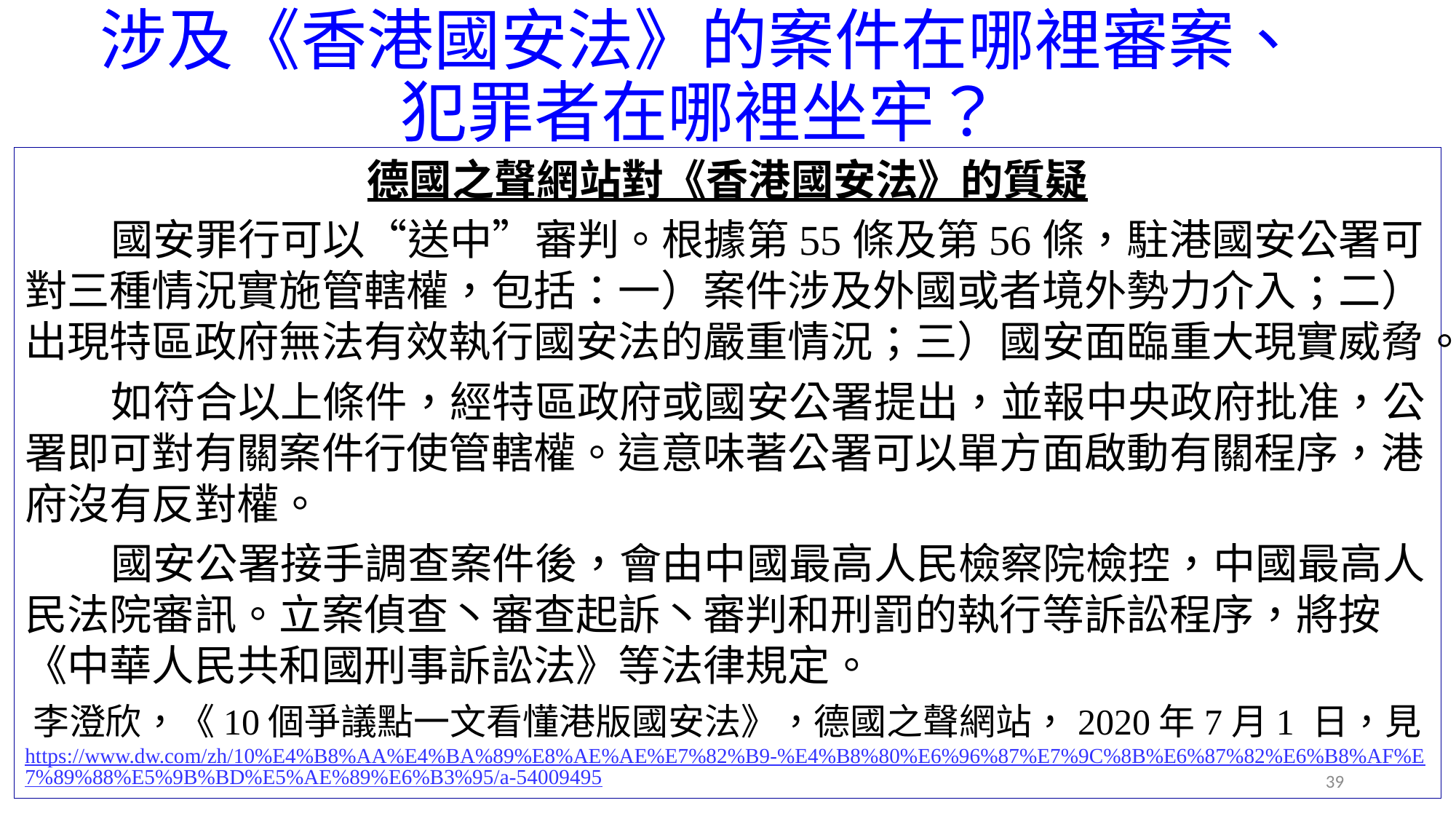

# 涉及《香港國安法》的案件在哪裡審案、犯罪者在哪裡坐牢？
德國之聲網站對《香港國安法》的質疑
        國安罪行可以“送中”審判。根據第55條及第56條，駐港國安公署可對三種情況實施管轄權，包括：一）案件涉及外國或者境外勢力介入；二）出現特區政府無法有效執行國安法的嚴重情況；三）國安面臨重大現實威脅。
        如符合以上條件，經特區政府或國安公署提出，並報中央政府批准，公署即可對有關案件行使管轄權。這意味著公署可以單方面啟動有關程序，港府沒有反對權。
        國安公署接手調查案件後，會由中國最高人民檢察院檢控，中國最高人民法院審訊。立案偵查丶審查起訴丶審判和刑罰的執行等訴訟程序，將按《中華人民共和國刑事訴訟法》等法律規定。
李澄欣，《10個爭議點一文看懂港版國安法》，德國之聲網站，2020年7月1 日，見https://www.dw.com/zh/10%E4%B8%AA%E4%BA%89%E8%AE%AE%E7%82%B9-%E4%B8%80%E6%96%87%E7%9C%8B%E6%87%82%E6%B8%AF%E7%89%88%E5%9B%BD%E5%AE%89%E6%B3%95/a-54009495
39